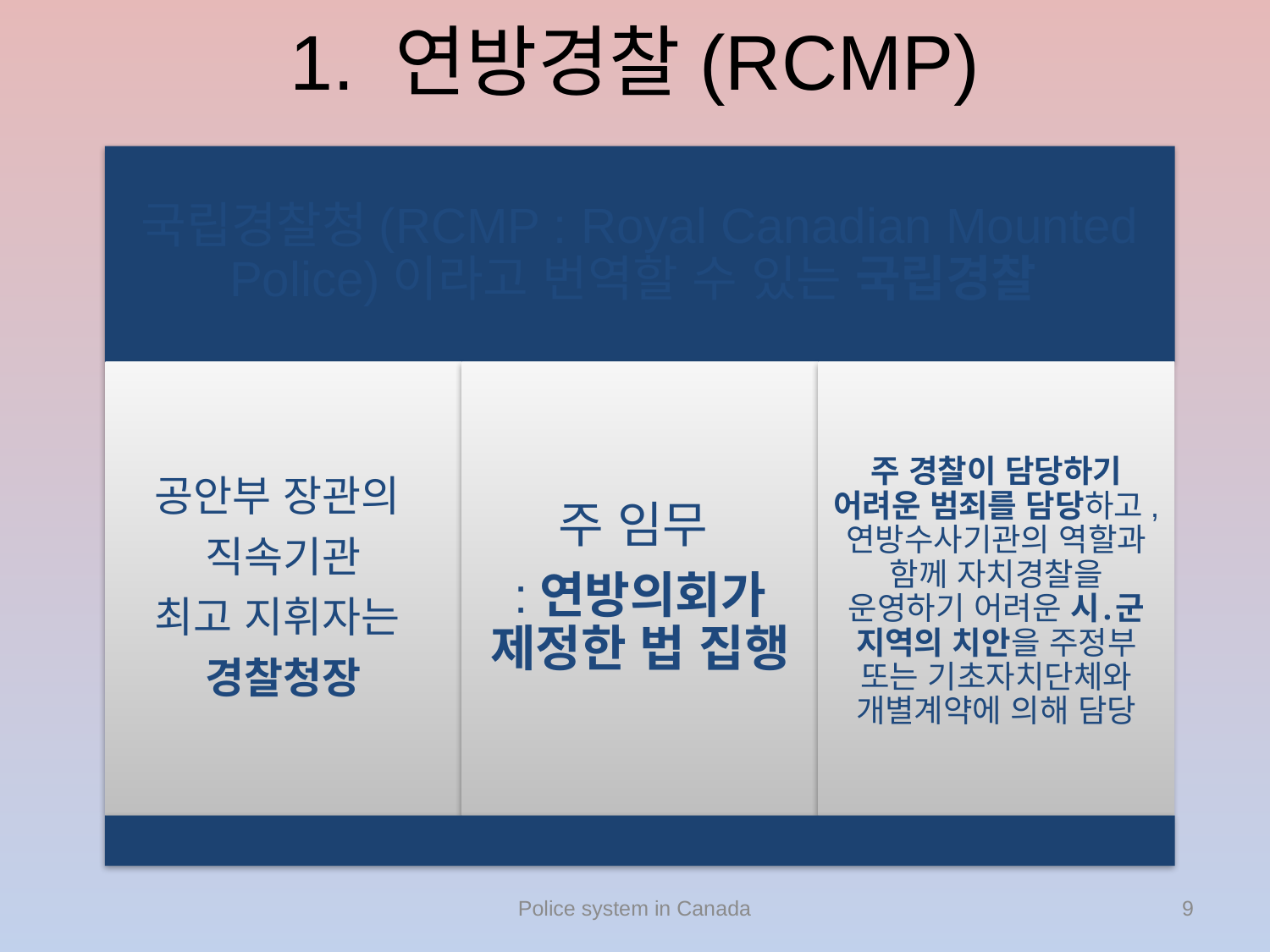

# 1. 연방경찰(RCMP)
국립경찰청(RCMP : Royal Canadian Mounted Police)이라고 번역할 수 있는 국립경찰
공안부 장관의
직속기관
최고 지휘자는
경찰청장
주 임무
:연방의회가 제정한 법 집행

주 경찰이 담당하기 어려운 범죄를 담당하고, 연방수사기관의 역할과 함께 자치경찰을 운영하기 어려운 시․군 지역의 치안을 주정부 또는 기초자치단체와 개별계약에 의해 담당

Police system in Canada
9